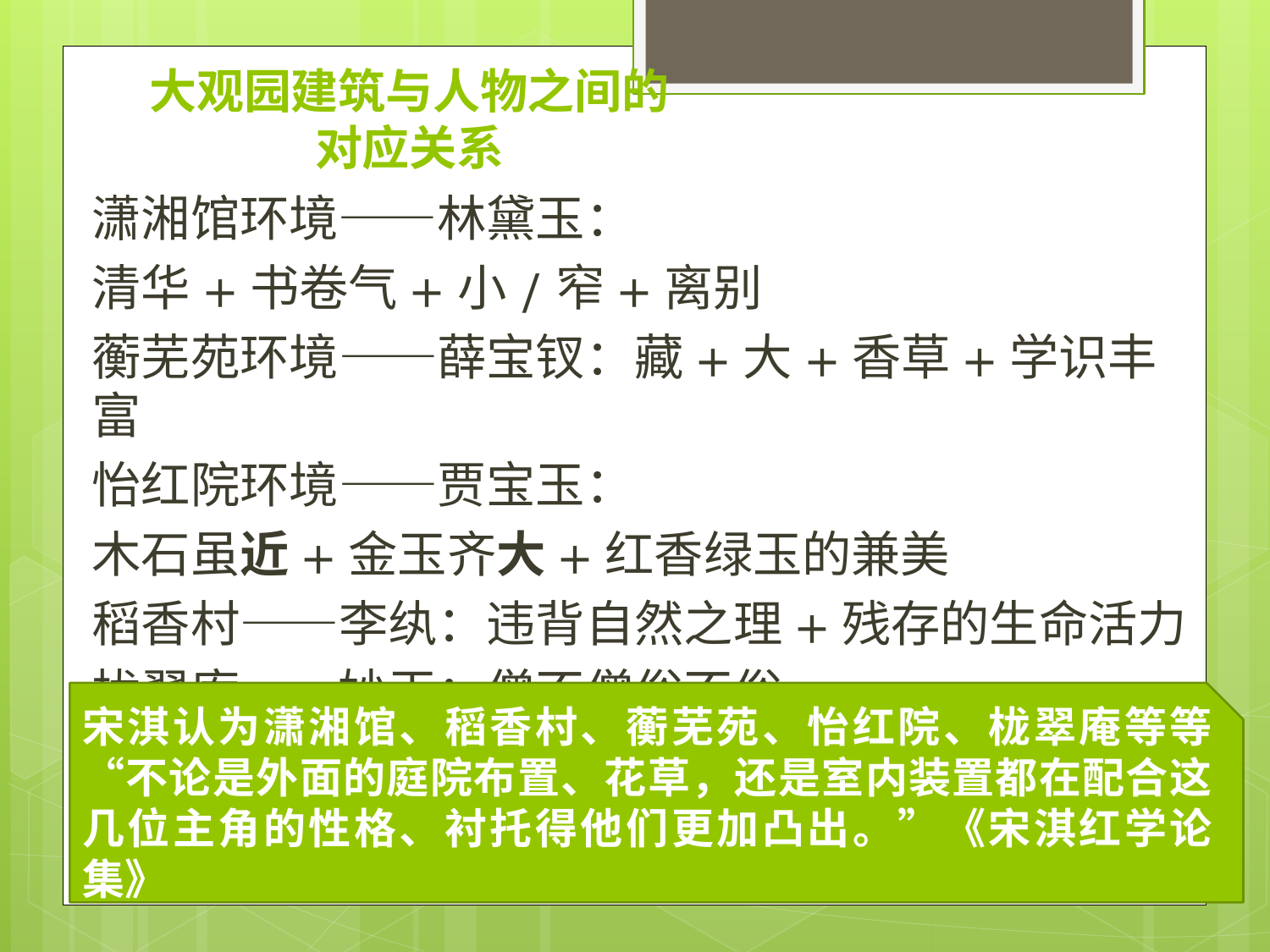

# 大观园建筑与人物之间的 对应关系
潇湘馆环境——林黛玉：
清华+书卷气+小/窄+离别
蘅芜苑环境——薛宝钗：藏+大+香草+学识丰富
怡红院环境——贾宝玉：
木石虽近+金玉齐大+红香绿玉的兼美
稻香村——李纨：违背自然之理+残存的生命活力
栊翠庵——妙玉：僧不僧俗不俗

宋淇认为潇湘馆、稻香村、蘅芜苑、怡红院、栊翠庵等等“不论是外面的庭院布置、花草，还是室内装置都在配合这几位主角的性格、衬托得他们更加凸出。”《宋淇红学论集》